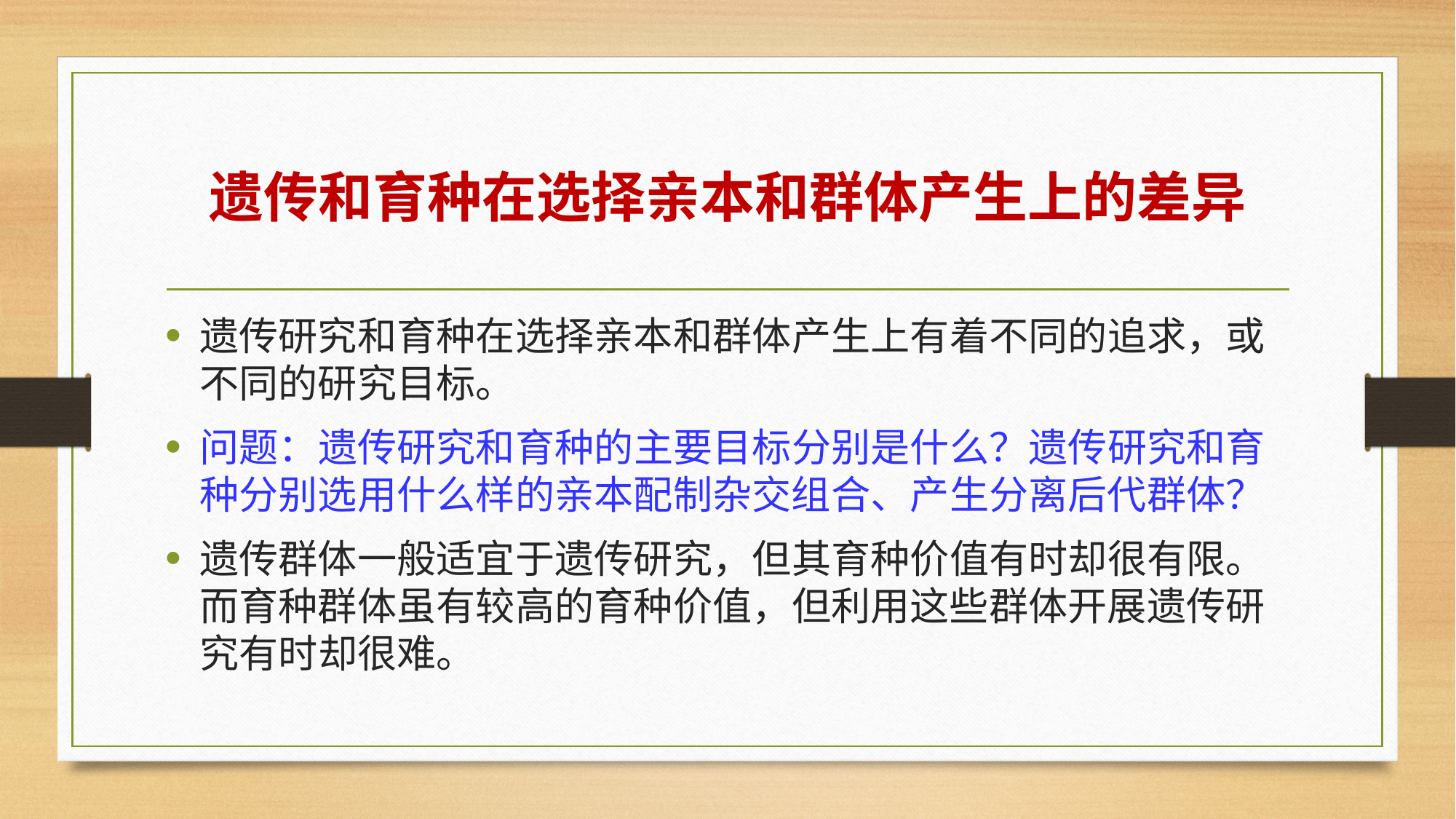

# 遗传和育种在选择亲本和群体产生上的差异
遗传研究和育种在选择亲本和群体产生上有着不同的追求，或不同的研究目标。
问题：遗传研究和育种的主要目标分别是什么？遗传研究和育种分别选用什么样的亲本配制杂交组合、产生分离后代群体？
遗传群体一般适宜于遗传研究，但其育种价值有时却很有限。而育种群体虽有较高的育种价值，但利用这些群体开展遗传研究有时却很难。